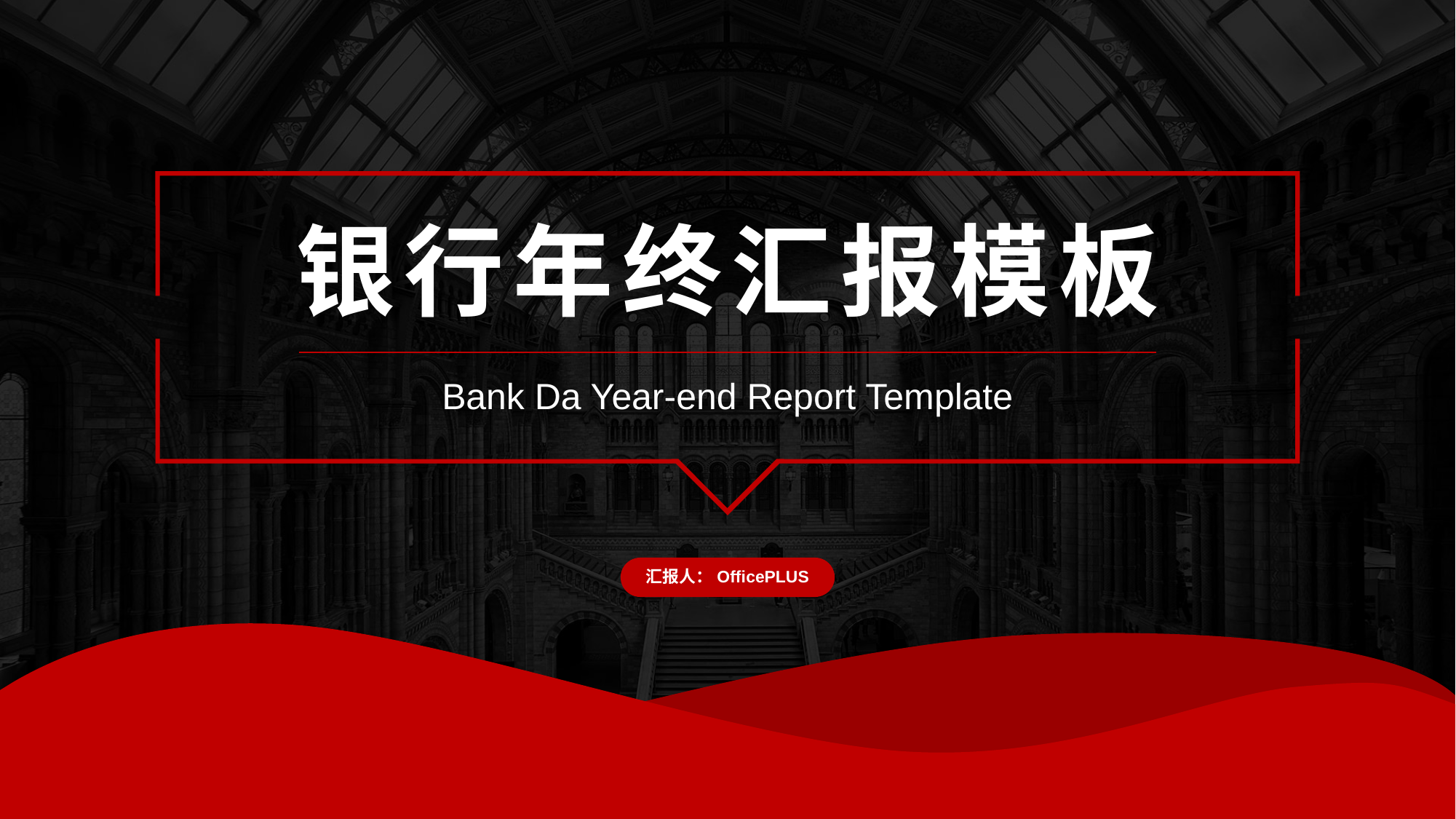

银行年终汇报模板
Bank Da Year-end Report Template
汇报人：OfficePLUS